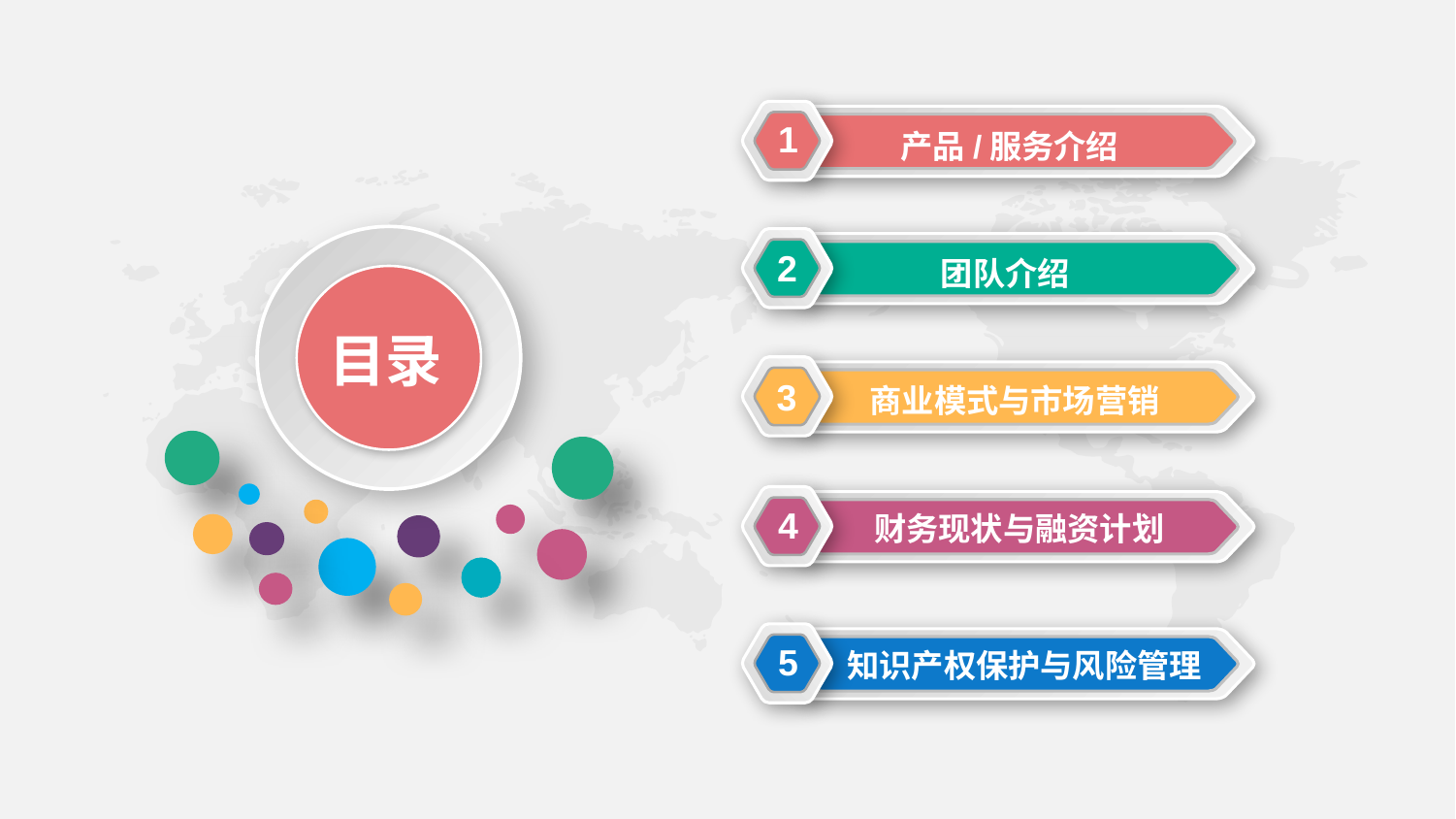

1

  产品/服务介绍

目录

2

团队介绍

3
商业模式与市场营销

4
财务现状与融资计划

5
知识产权保护与风险管理